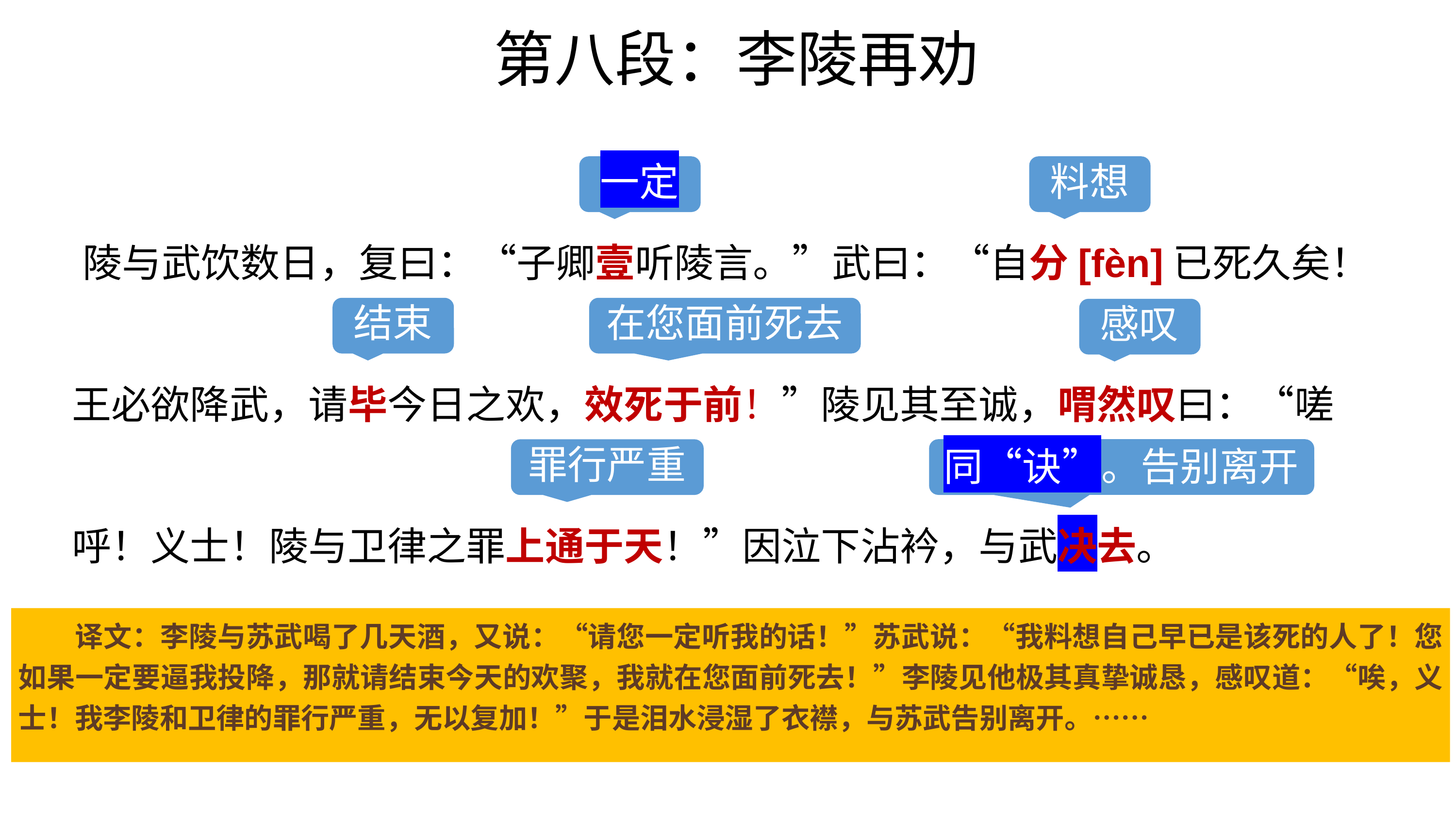

第八段：李陵再劝
陵与武饮数日，复曰：“子卿壹听陵言。”武曰：“自分[fèn]已死久矣！王必欲降武，请毕今日之欢，效死于前！”陵见其至诚，喟然叹曰：“嗟呼！义士！陵与卫律之罪上通于天！”因泣下沾衿，与武决去。
一定

料想

结束

在您面前死去

感叹

罪行严重

同“诀”。告别离开

译文：李陵与苏武喝了几天酒，又说：“请您一定听我的话！”苏武说：“我料想自己早已是该死的人了！您如果一定要逼我投降，那就请结束今天的欢聚，我就在您面前死去！”李陵见他极其真挚诚恳，感叹道：“唉，义士！我李陵和卫律的罪行严重，无以复加！”于是泪水浸湿了衣襟，与苏武告别离开。……